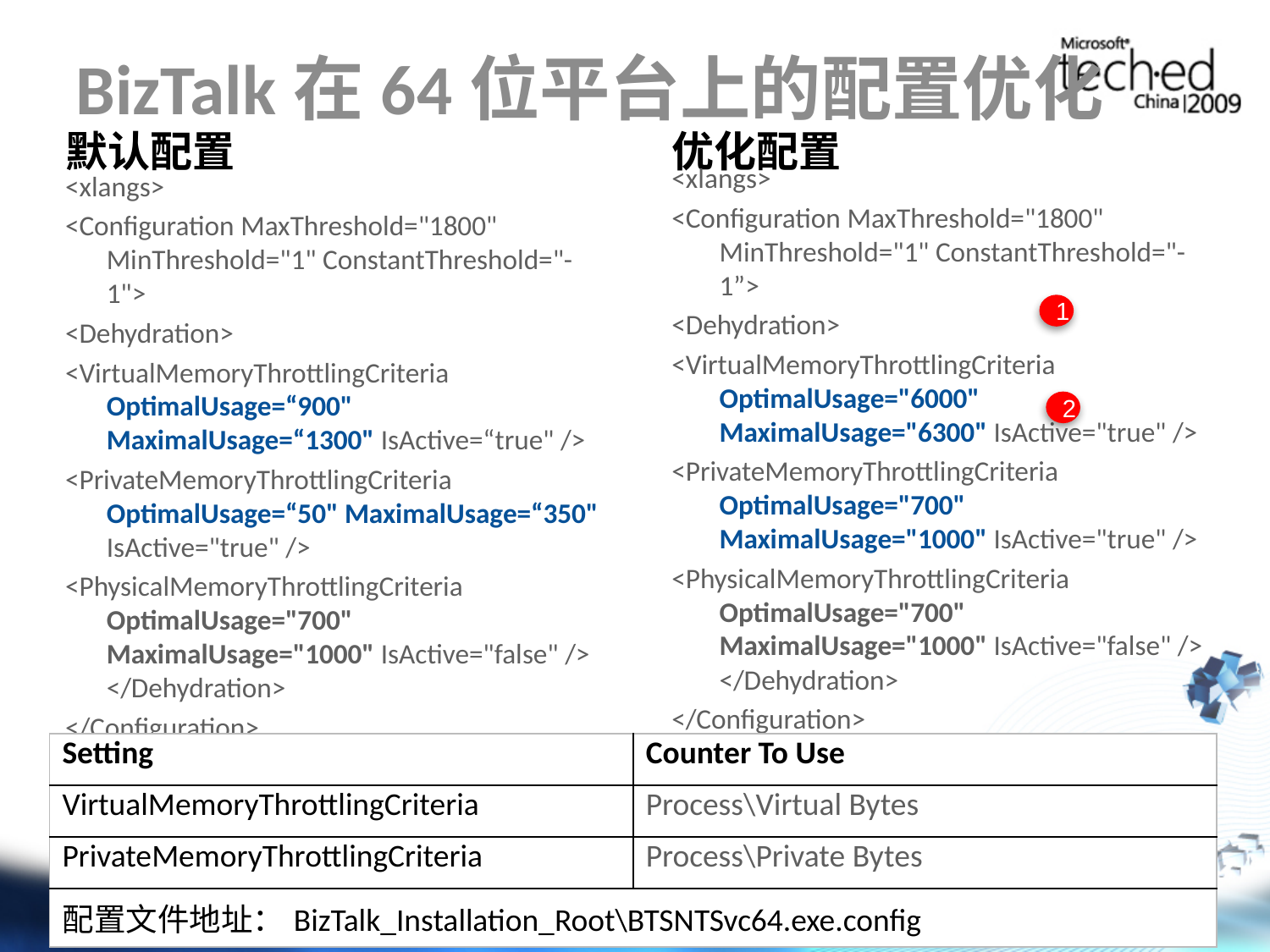

# BizTalk在64位平台上的配置优化
默认配置
优化配置
<xlangs>
<Configuration MaxThreshold="1800" MinThreshold="1" ConstantThreshold="-1”>
<Dehydration>
<VirtualMemoryThrottlingCriteria OptimalUsage="6000" MaximalUsage="6300" IsActive="true" />
<PrivateMemoryThrottlingCriteria OptimalUsage="700" MaximalUsage="1000" IsActive="true" />
<PhysicalMemoryThrottlingCriteria OptimalUsage="700" MaximalUsage="1000" IsActive="false" /> </Dehydration>
</Configuration>
 </xlangs>

<xlangs>
<Configuration MaxThreshold="1800" MinThreshold="1" ConstantThreshold="-1">
<Dehydration>
<VirtualMemoryThrottlingCriteria OptimalUsage=“900" MaximalUsage=“1300" IsActive=“true" />
<PrivateMemoryThrottlingCriteria OptimalUsage=“50" MaximalUsage=“350" IsActive="true" />
<PhysicalMemoryThrottlingCriteria OptimalUsage="700" MaximalUsage="1000" IsActive="false" /> </Dehydration>
</Configuration>
 </xlangs>

1
2
| Setting | Counter To Use |
| --- | --- |
| VirtualMemoryThrottlingCriteria | Process\Virtual Bytes |
| PrivateMemoryThrottlingCriteria | Process\Private Bytes |
| 配置文件地址：BizTalk\_Installation\_Root\BTSNTSvc64.exe.config |  |